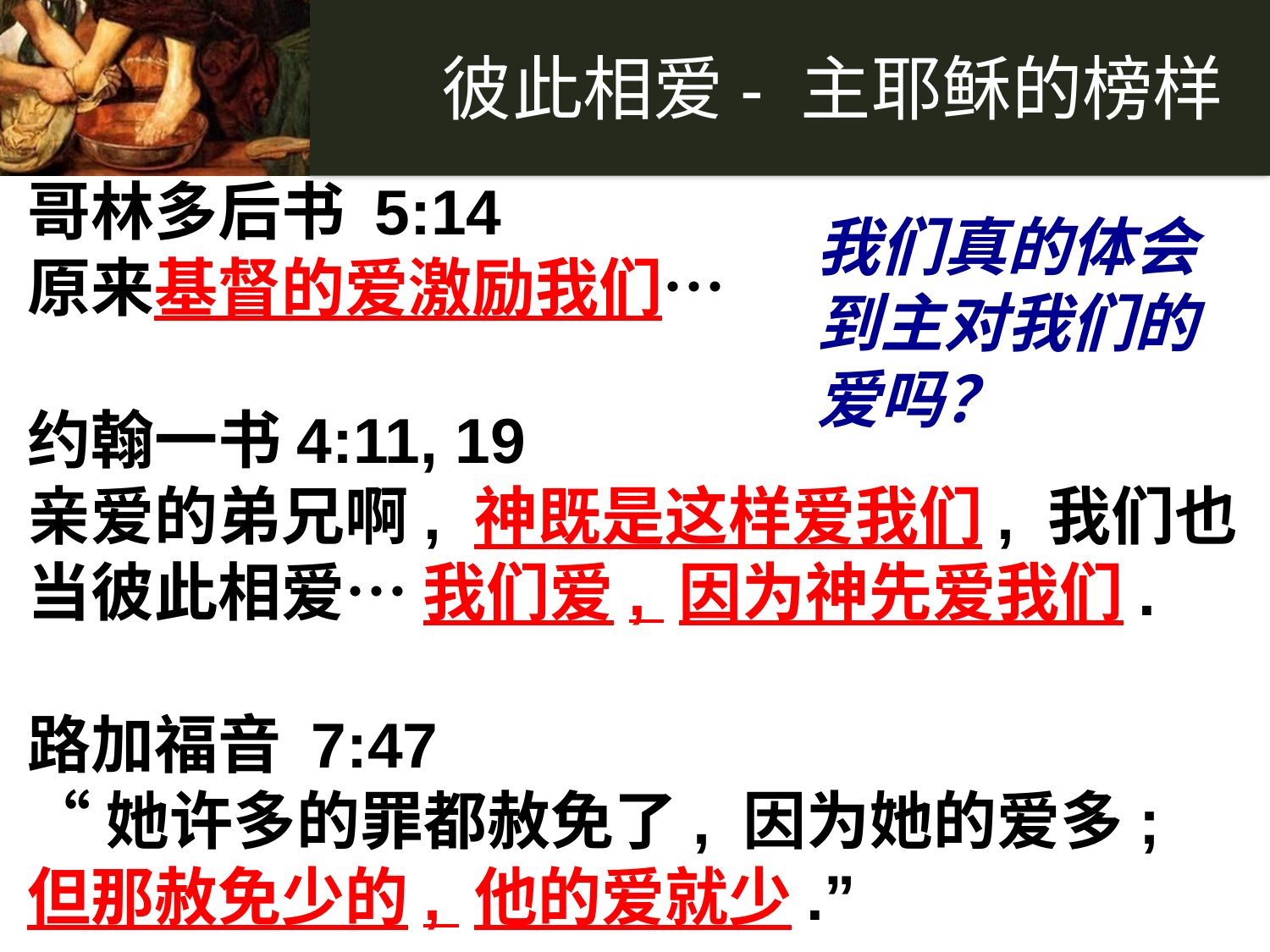

哥林多后书 5:14
原来基督的爱激励我们…

约翰一书4:11, 19
亲爱的弟兄啊, 神既是这样爱我们, 我们也当彼此相爱… 我们爱, 因为神先爱我们.

路加福音 7:47
“她许多的罪都赦免了, 因为她的爱多; 但那赦免少的, 他的爱就少.”
我们真的体会到主对我们的爱吗？